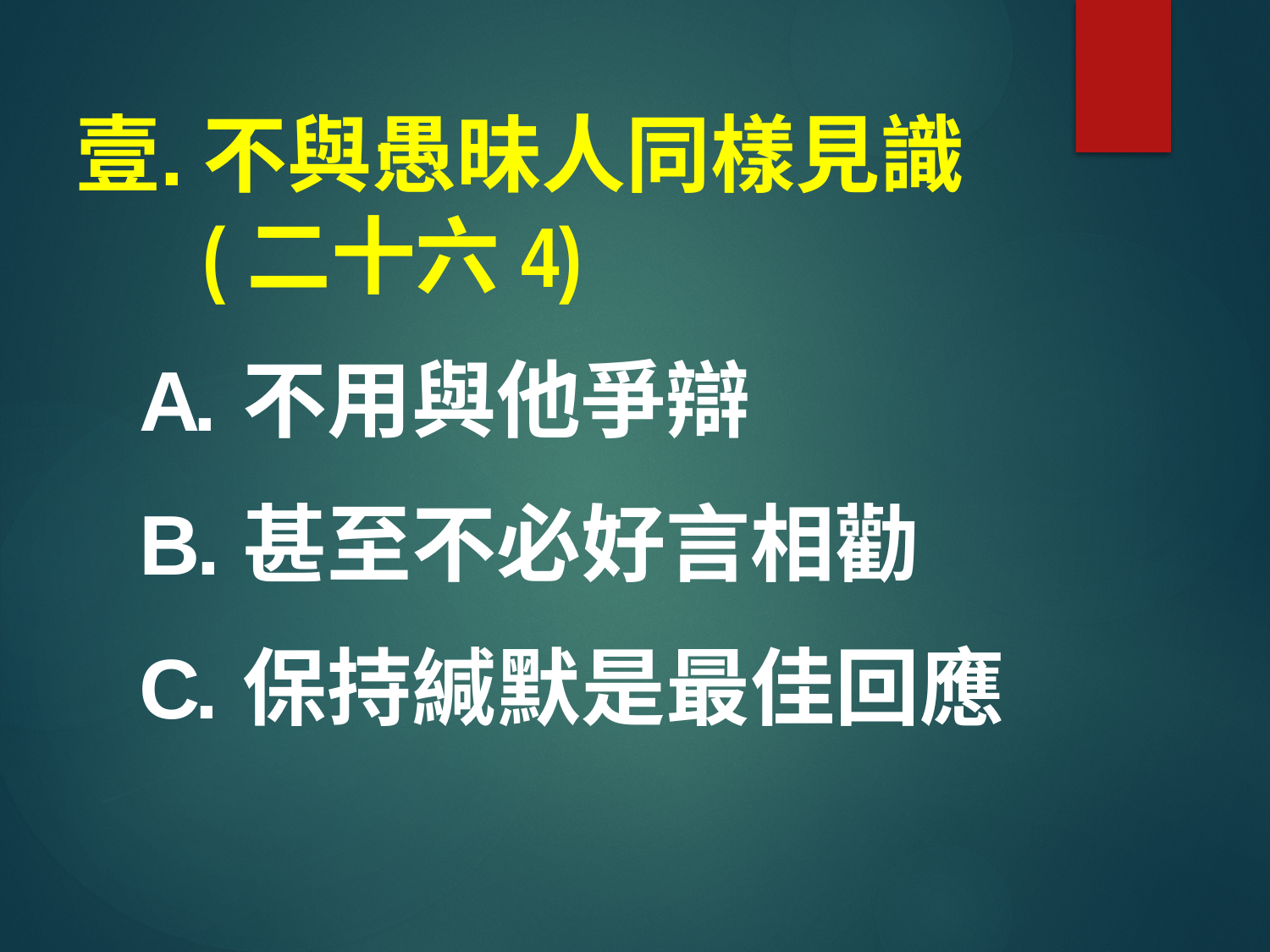

不與愚昧人同樣見識        (二十六4)
不用與他爭辯
甚至不必好言相勸
保持緘默是最佳回應